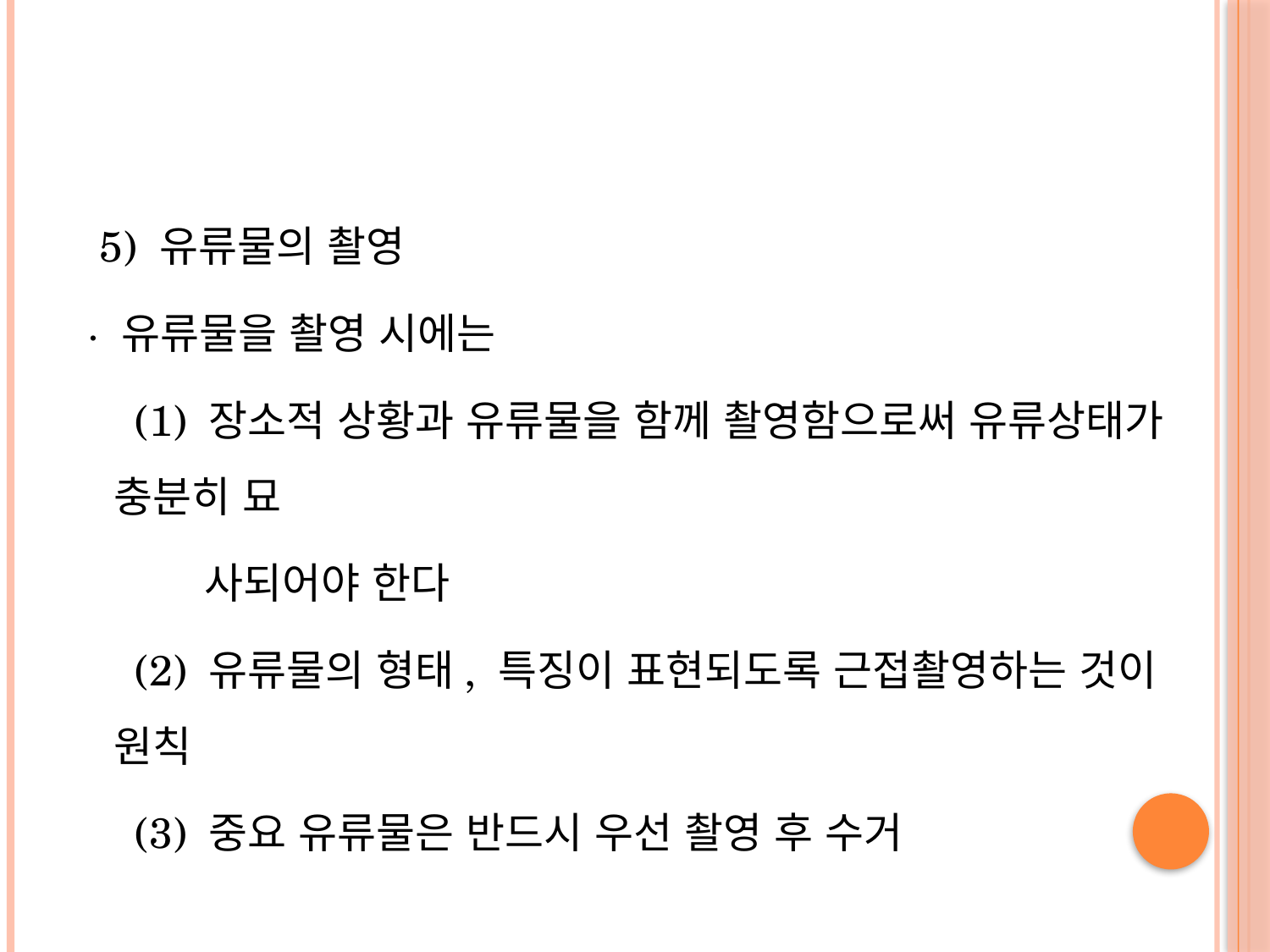

#
  5) 유류물의 촬영
 · 유류물을 촬영 시에는
     (1) 장소적 상황과 유류물을 함께 촬영함으로써 유류상태가 충분히 묘
          사되어야 한다
     (2) 유류물의 형태, 특징이 표현되도록 근접촬영하는 것이 원칙
     (3) 중요 유류물은 반드시 우선 촬영 후 수거